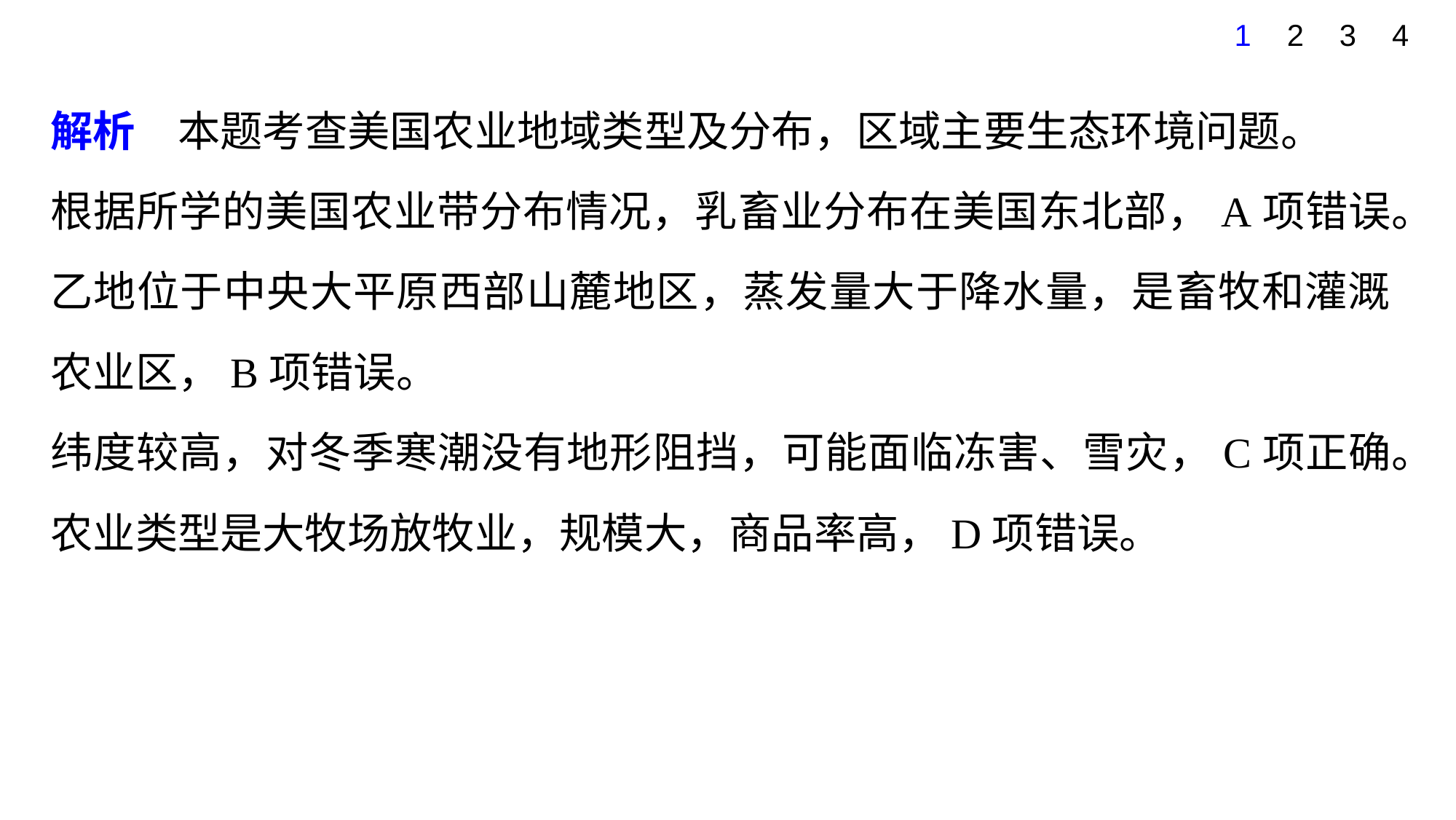

1
2
3
4
解析　本题考查美国农业地域类型及分布，区域主要生态环境问题。
根据所学的美国农业带分布情况，乳畜业分布在美国东北部，A项错误。
乙地位于中央大平原西部山麓地区，蒸发量大于降水量，是畜牧和灌溉农业区，B项错误。
纬度较高，对冬季寒潮没有地形阻挡，可能面临冻害、雪灾，C项正确。
农业类型是大牧场放牧业，规模大，商品率高，D项错误。